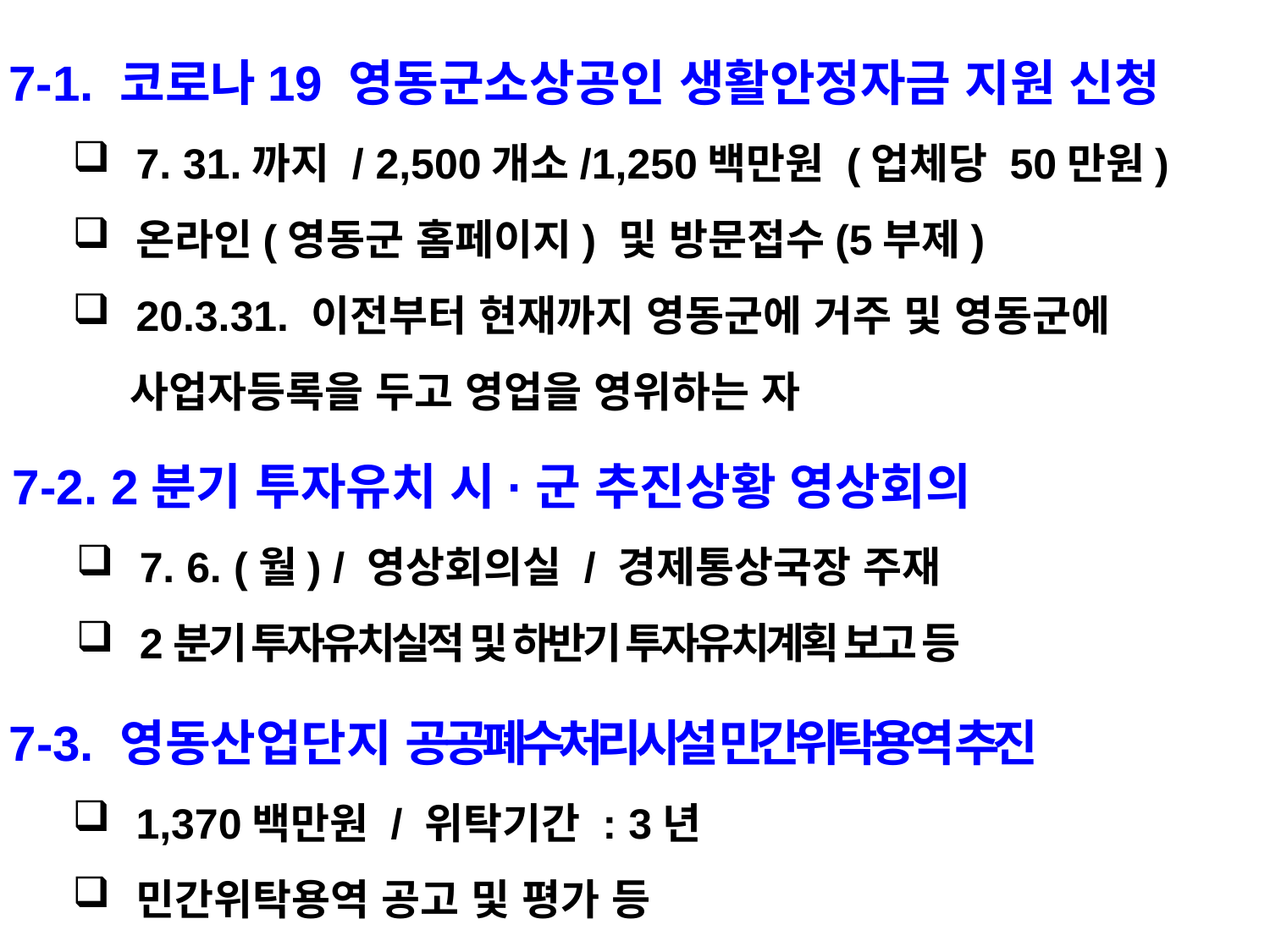

7-1. 코로나19 영동군소상공인 생활안정자금 지원 신청
7. 31.까지 / 2,500개소/1,250백만원 (업체당 50만원)
온라인(영동군 홈페이지) 및 방문접수(5부제)
20.3.31. 이전부터 현재까지 영동군에 거주 및 영동군에
    사업자등록을 두고 영업을 영위하는 자
7-2. 2분기 투자유치 시·군 추진상황 영상회의
7. 6. (월) / 영상회의실 / 경제통상국장 주재
2분기 투자유치실적 및 하반기 투자유치계획 보고 등
7-3. 영동산업단지 공공폐수처리시설 민간위탁용역 추진
1,370백만원 / 위탁기간 : 3년
민간위탁용역 공고 및 평가 등